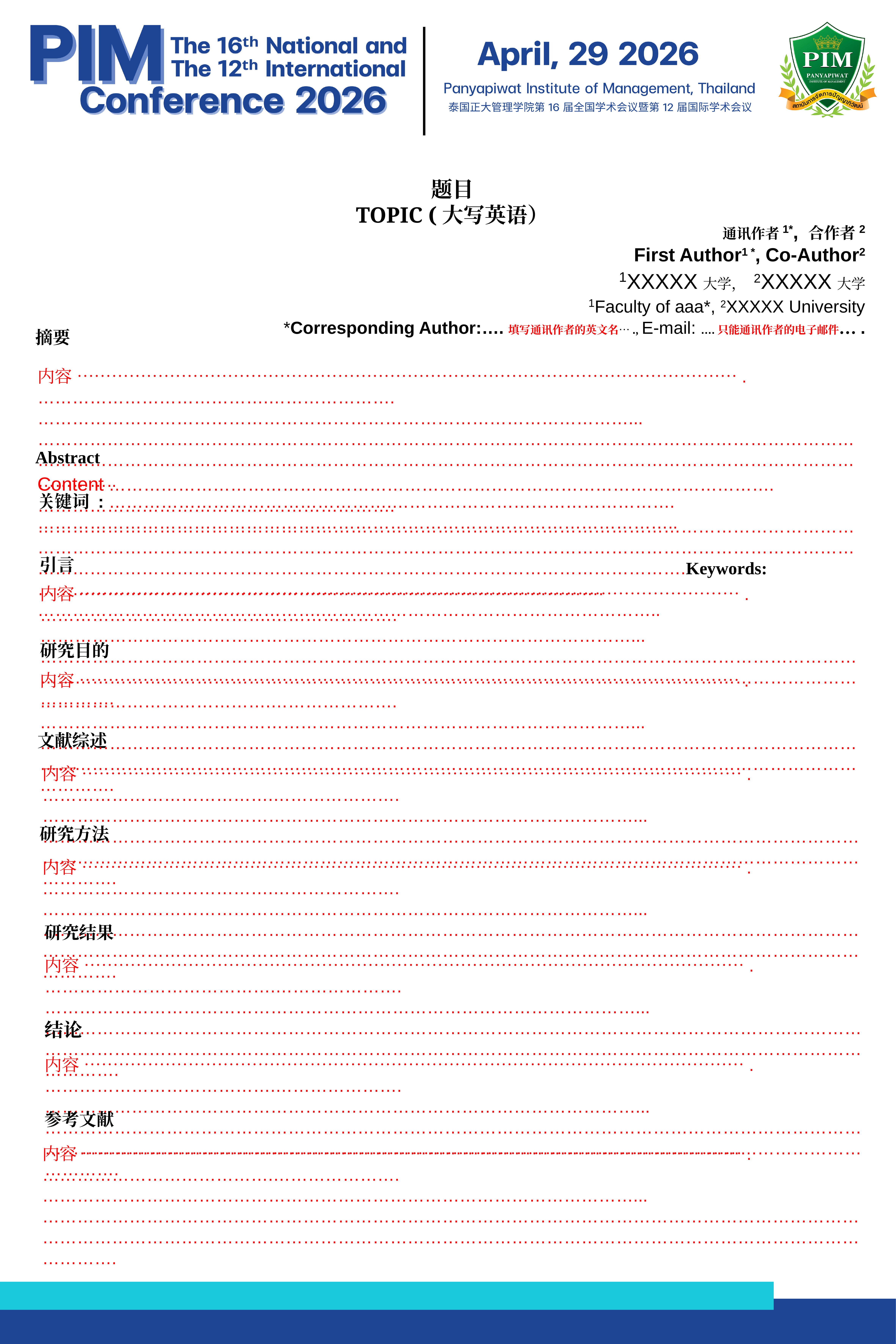

题目
TOPIC (大写英语）
通讯作者1*, 合作者2
First Author1 *, Co-Author2
1XXXXX大学， 2XXXXX大学
1Faculty of aaa*, 2XXXXX University
*Corresponding Author:….填写通讯作者的英文名…., E-mail: ….只能通讯作者的电子邮件….
摘要
内容 …………………………………………………………………………………………………….………………………………….………………….…………………………………………………………………………………………...
……………………………………………………………………………………………………………………………………………………………………………………………………………………………………………………………………..
关键词 : ………………………………………….………………………………………….………………………………………….……………………………………………………..
Abstract
Content …………………………………………………………………………………………………….………………………………….………………….…………………………………………………………………………………………………………………………………………………………………………………………………………………………………………………………………………………………………………………………………………………………….Keywords: ………………………………………….………………………………………….………………………………………….…………………………………………………..
引言
内容 …………………………………………………………………………………………………….………………………………….………………….…………………………………………………………………………………………...
…………………………………………………………………………………………………………………………………………………………………………………………………………………………………………………………………….
研究目的​
内容 …………………………………………………………………………………………………….………………………………….………………….…………………………………………………………………………………………...
…………………………………………………………………………………………………………………………………………………………………………………………………………………………………………………………………….
文献综述
内容 …………………………………………………………………………………………………….………………………………….………………….…………………………………………………………………………………………...
…………………………………………………………………………………………………………………………………………………………………………………………………………………………………………………………………….
研究方法​
内容 …………………………………………………………………………………………………….………………………………….………………….…………………………………………………………………………………………...
…………………………………………………………………………………………………………………………………………………………………………………………………………………………………………………………………….
研究结果
内容 …………………………………………………………………………………………………….………………………………….………………….…………………………………………………………………………………………...
…………………………………………………………………………………………………………………………………………………………………………………………………………………………………………………………………….
结论
内容 …………………………………………………………………………………………………….………………………………….………………….…………………………………………………………………………………………...
…………………………………………………………………………………………………………………………………………………………………………………………………………………………………………………………………….
参考文献
内容 …………………………………………………………………………………………………….………………………………….………………….…………………………………………………………………………………………...
…………………………………………………………………………………………………………………………………………………………………………………………………………………………………………………………………….